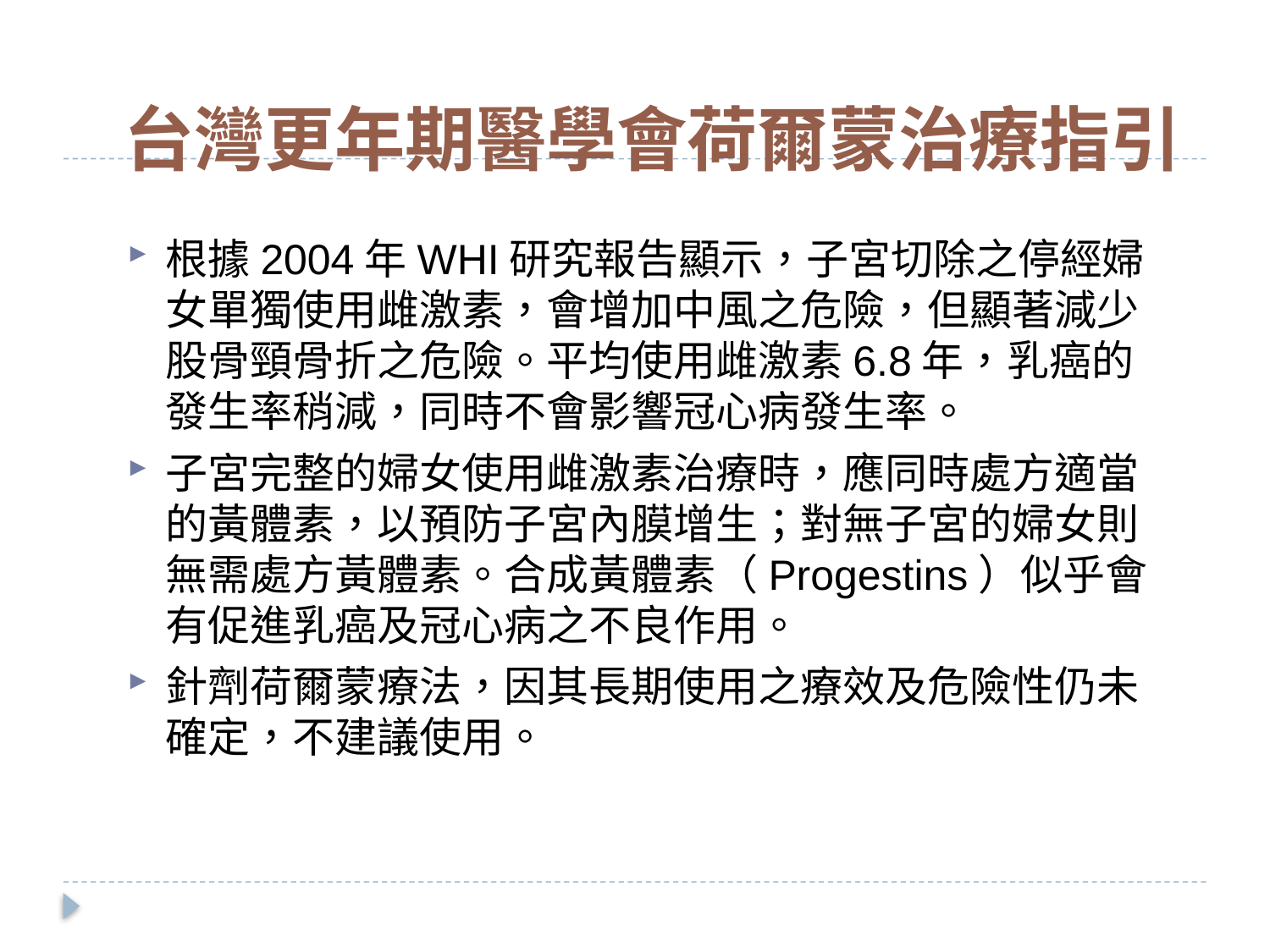

# 台灣更年期醫學會荷爾蒙治療指引
根據2004年WHI研究報告顯示，子宮切除之停經婦女單獨使用雌激素，會增加中風之危險，但顯著減少股骨頸骨折之危險。平均使用雌激素6.8年，乳癌的發生率稍減，同時不會影響冠心病發生率。
子宮完整的婦女使用雌激素治療時，應同時處方適當的黃體素，以預防子宮內膜增生；對無子宮的婦女則無需處方黃體素。合成黃體素（Progestins）似乎會有促進乳癌及冠心病之不良作用。
針劑荷爾蒙療法，因其長期使用之療效及危險性仍未確定，不建議使用。